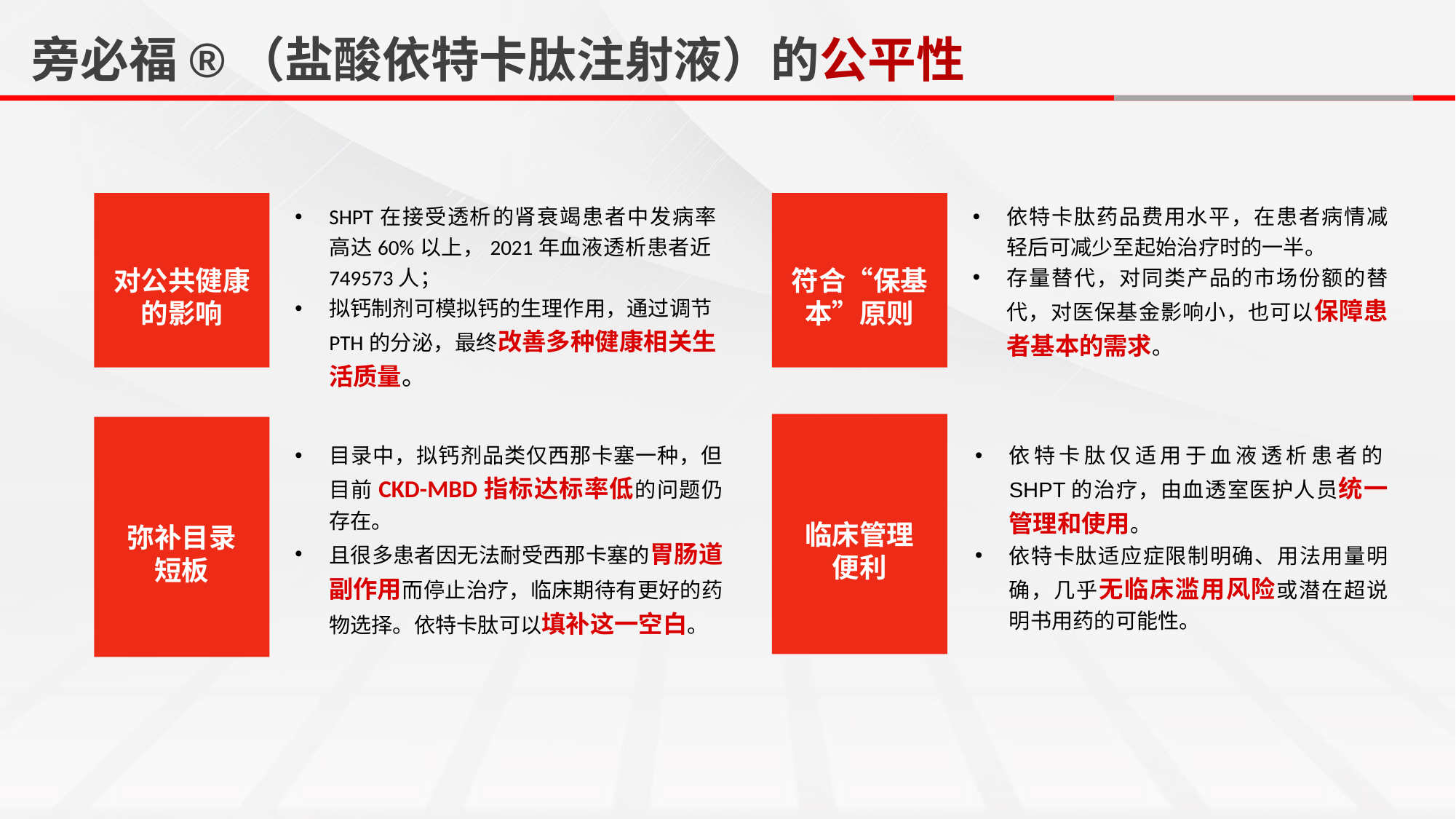

旁必福®（盐酸依特卡肽注射液）的公平性

对公共健康的影响

符合“保基本”原则

依特卡肽药品费用水平，在患者病情减轻后可减少至起始治疗时的一半。
存量替代，对同类产品的市场份额的替代，对医保基金影响小，也可以保障患者基本的需求。
SHPT在接受透析的肾衰竭患者中发病率高达60%以上，2021年血液透析患者近749573人；
拟钙制剂可模拟钙的生理作用，通过调节PTH的分泌，最终改善多种健康相关生活质量。

临床管理
便利

弥补目录
短板

目录中，拟钙剂品类仅西那卡塞一种，但目前CKD-MBD指标达标率低的问题仍存在。
且很多患者因无法耐受西那卡塞的胃肠道副作用而停止治疗，临床期待有更好的药物选择。依特卡肽可以填补这一空白。
依特卡肽仅适用于血液透析患者的SHPT的治疗，由血透室医护人员统一管理和使用。
依特卡肽适应症限制明确、用法用量明确，几乎无临床滥用风险或潜在超说明书用药的可能性。